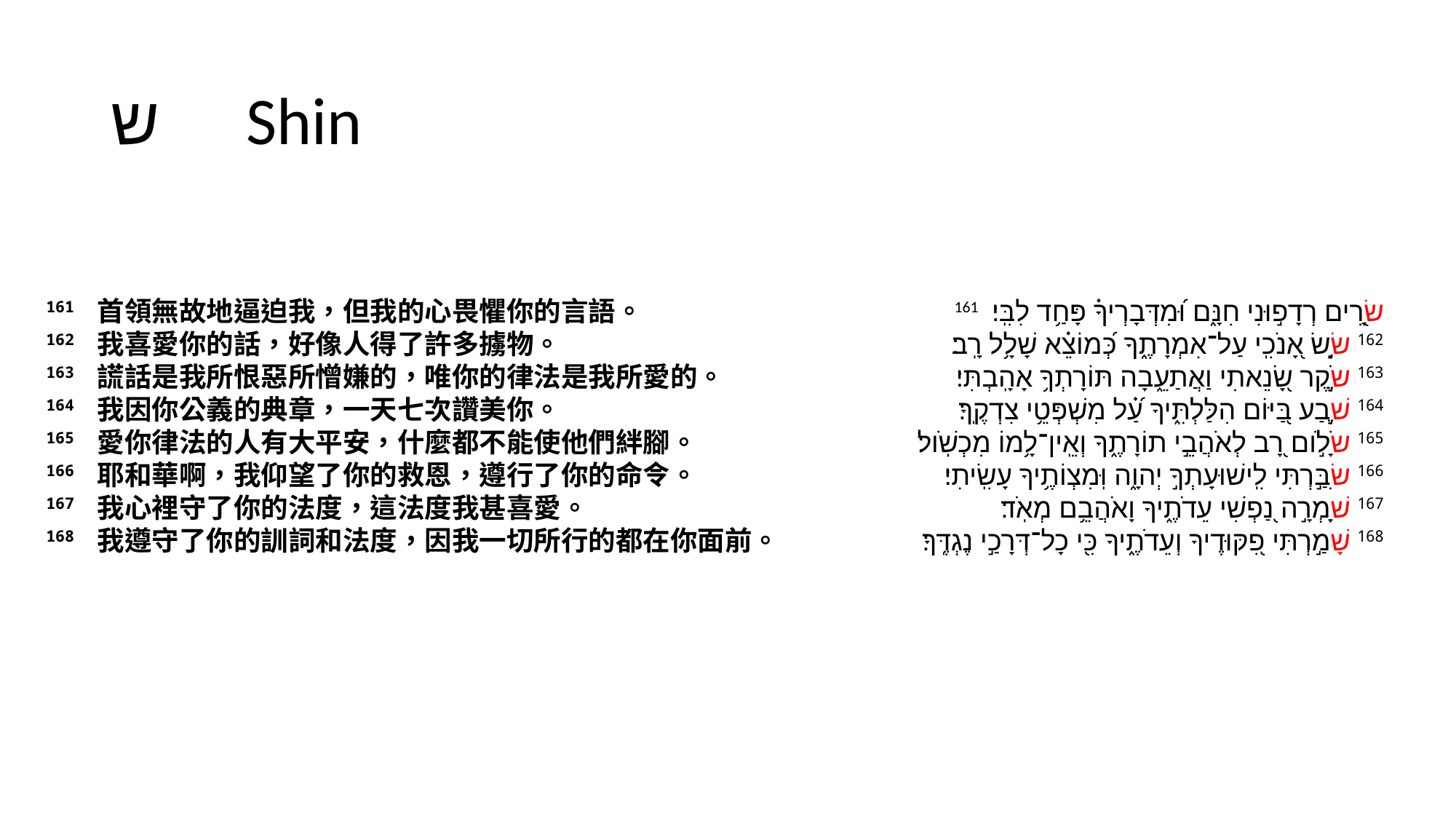

# ש     Shin
161 首領無故地逼迫我，但我的心畏懼你的言語。
162 我喜愛你的話，好像人得了許多擄物。
163 謊話是我所恨惡所憎嫌的，唯你的律法是我所愛的。
164 我因你公義的典章，一天七次讚美你。
165 愛你律法的人有大平安，什麼都不能使他們絆腳。
166 耶和華啊，我仰望了你的救恩，遵行了你的命令。
167 我心裡守了你的法度，這法度我甚喜愛。
168 我遵守了你的訓詞和法度，因我一切所行的都在你面前。
161 שָׂ֭רִים רְדָפ֣וּנִי חִנָּ֑ם וּ֝מִדְּבָרְיךָ֗ פָּחַ֥ד לִבִּֽי׃
162 שָׂ֣שׂ אָ֭נֹכִֽי עַל־אִמְרָתֶ֑ךָ כְּ֝מוֹצֵ֗א שָׁלָ֥ל רָֽב׃
163 שֶׁ֣קֶר שָׂ֭נֵאתִי וַאֲתַעֵ֑בָה תּוֹרָתְךָ֥ אָהָֽבְתִּי׃
164 שֶׁ֣בַע בַּ֭יּוֹם הִלַּלְתִּ֑יךָ עַ֝֗ל מִשְׁפְּטֵ֥י צִדְקֶֽךָ׃
165 שָׁלֹ֣ום רָ֭ב לְאֹהֲבֵ֣י תוֹרָתֶ֑ךָ וְאֵֽין־לָ֥מוֹ מִכְשֹֽׁול׃
166 שִׂבַּ֣רְתִּי לִֽישׁוּעָתְךָ֣ יְהוָ֑ה וּֽמִצְוֹתֶ֥יךָ עָשִֽׂיתִי׃
167 שָֽׁמְרָ֣ה נַ֭פְשִׁי עֵדֹתֶ֑יךָ וָאֹהֲבֵ֥ם מְאֹֽד׃
168 שָׁמַ֣רְתִּי פִ֭קּוּדֶיךָ וְעֵדֹתֶ֑יךָ כִּ֖י כָל־דְּרָכַ֣י נֶגְדֶּֽךָ׃